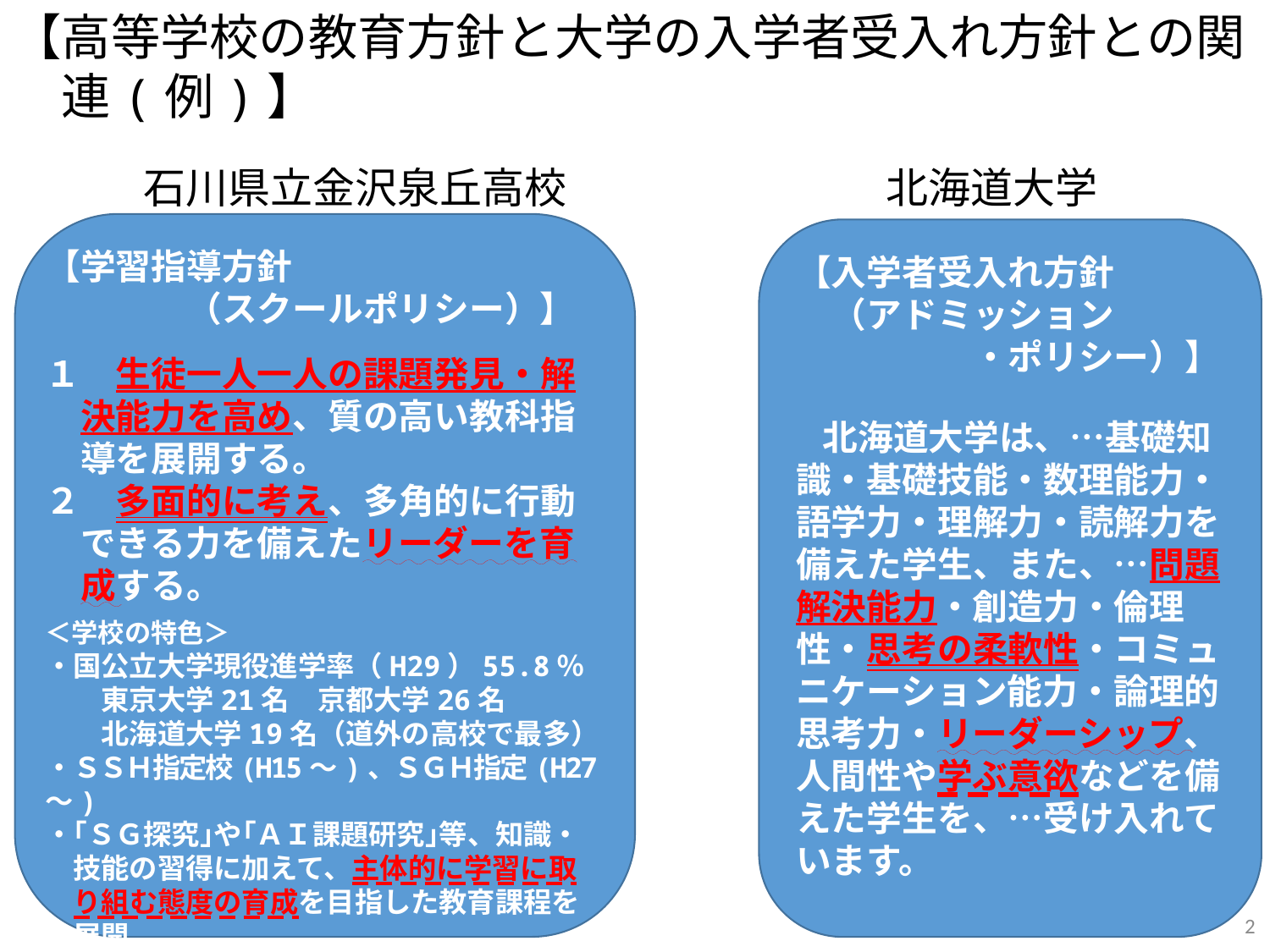

【高等学校の教育方針と大学の入学者受入れ方針との関
　連(例)】
石川県立金沢泉丘高校
北海道大学
【学習指導方針
　　　　（スクールポリシー）】

１　生徒一人一人の課題発見・解
　決能力を高め、質の高い教科指
　導を展開する。
２　多面的に考え、多角的に行動
　できる力を備えたリーダーを育
　成する。

＜学校の特色＞
・国公立大学現役進学率（H29）55.8％
　　東京大学21名　京都大学26名
　　北海道大学19名（道外の高校で最多）
・ＳＳＨ指定校(H15～)、ＳＧＨ指定(H27～)
・｢ＳＧ探究｣や｢ＡＩ課題研究｣等、知識・
　技能の習得に加えて、主体的に学習に取
　り組む態度の育成を目指した教育課程を
　展開

【入学者受入れ方針
　（アドミッション
　　　　　・ポリシー）】

　北海道大学は、…基礎知識・基礎技能・数理能力・語学力・理解力・読解力を備えた学生、また、…問題解決能力・創造力・倫理性・思考の柔軟性・コミュニケーション能力・論理的思考力・リーダーシップ、人間性や学ぶ意欲などを備えた学生を、…受け入れています。
2